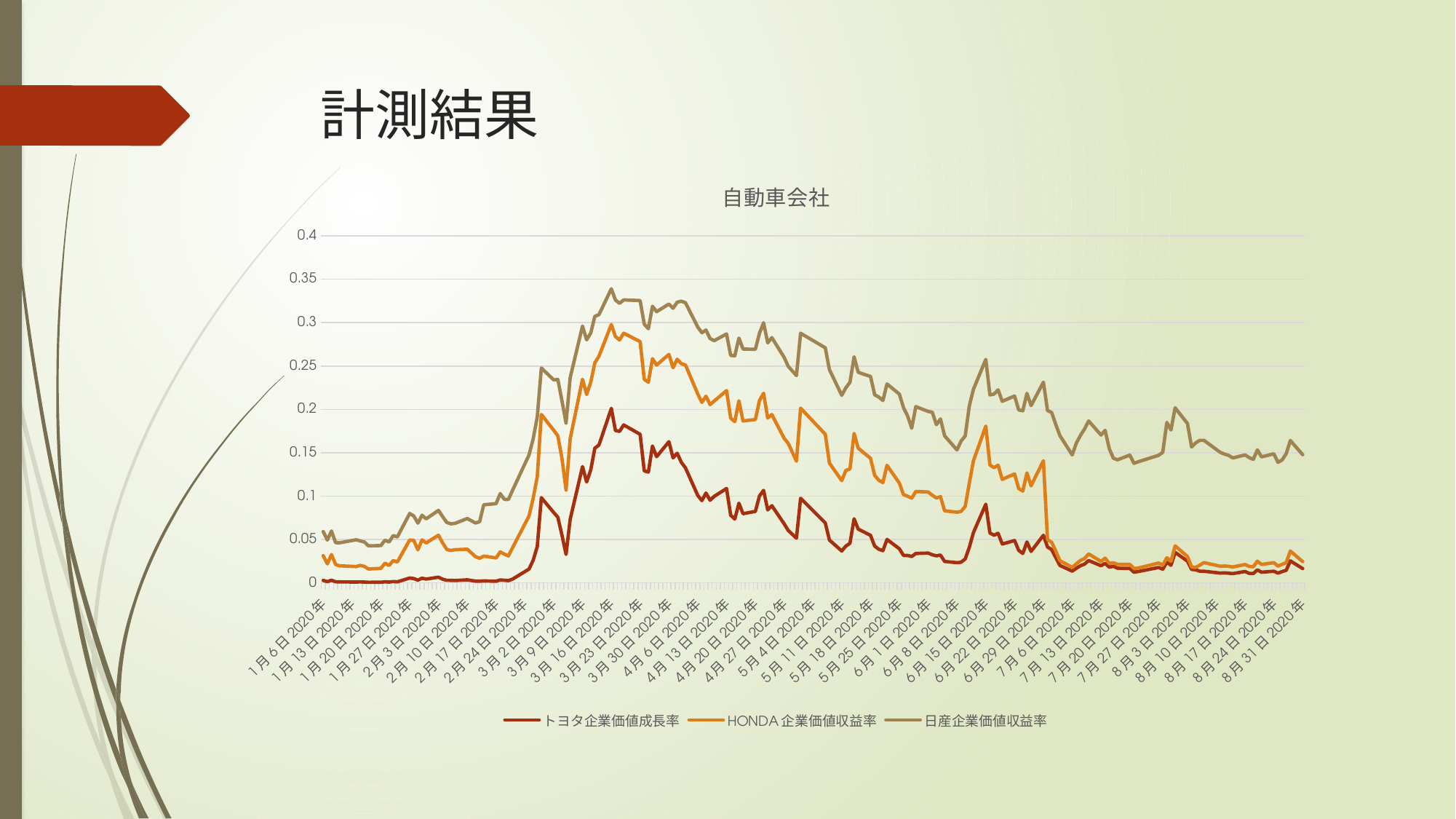

# 計測結果

### Chart: 自動車会社

| Category | トヨタ企業価値成長率 | HONDA企業価値収益率 | 日産企業価値収益率 |
|---|---|---|---|
| 43836 | 0.0028655707769943716 | 0.03143049759164616 | 0.05914760979310072 |
| 43837 | 0.001459954389166457 | 0.021965846295178986 | 0.04934752752463378 |
| 43838 | 0.003108195231228005 | 0.03266614798309627 | 0.05975297681708306 |
| 43839 | 0.0013357178772680214 | 0.02119608398345911 | 0.04641302730824659 |
| 43840 | 0.0011411796451354572 | 0.019696994516431476 | 0.04624852577970616 |
| 43844 | 0.0010143627063090353 | 0.018855520277125802 | 0.049692906407136896 |
| 43845 | 0.0011488033662655727 | 0.02019504503899109 | 0.04838118553033548 |
| 43846 | 0.0009555778699122564 | 0.01899371012444825 | 0.04712143983367874 |
| 43847 | 0.0007219050881948369 | 0.0160164248972461 | 0.04265524772931928 |
| 43850 | 0.0007550728435692362 | 0.016763385432654297 | 0.04309277824365626 |
| 43851 | 0.0012552831036389985 | 0.022647354343690026 | 0.04921136582327817 |
| 43852 | 0.0009899353618590388 | 0.020112441312760042 | 0.04715120037554246 |
| 43853 | 0.0015828351568582383 | 0.025754640463539178 | 0.054553924001811395 |
| 43854 | 0.0012039101679806625 | 0.0240521921234052 | 0.05293552254554958 |
| 43857 | 0.005621744154816878 | 0.04943966369948718 | 0.07997747563411091 |
| 43858 | 0.005007188513401238 | 0.04911386370305557 | 0.07718449822643166 |
| 43859 | 0.003131420221848232 | 0.03810262820794876 | 0.06888620770800068 |
| 43860 | 0.005441660466790445 | 0.04959137912781994 | 0.0779452915075435 |
| 43861 | 0.0044373368354436804 | 0.04606572149256236 | 0.0738328121245779 |
| 43864 | 0.006543551444766222 | 0.054985943245260314 | 0.08354075151202528 |
| 43865 | 0.004305138014949625 | 0.04611984261387033 | 0.0764860257441073 |
| 43866 | 0.003007619840502418 | 0.03866658248623995 | 0.06969675067309451 |
| 43867 | 0.002929779713287125 | 0.037332103005404134 | 0.06809893326452512 |
| 43868 | 0.002728045564622633 | 0.038221900102029215 | 0.0686057935536016 |
| 43871 | 0.003541825057993568 | 0.03888696914855928 | 0.07420565946822741 |
| 43873 | 0.0020784190350227765 | 0.030243033375133316 | 0.069055727640566 |
| 43874 | 0.001986352158875557 | 0.028380883504854106 | 0.07060330879772653 |
| 43875 | 0.002281378349033543 | 0.03091927726319426 | 0.09002257472895979 |
| 43878 | 0.001938317243478167 | 0.02878082085611267 | 0.09132085072878222 |
| 43879 | 0.00345957390224239 | 0.035670278886993714 | 0.10291618931058585 |
| 43880 | 0.0030570549531795063 | 0.03315611315040878 | 0.09631499340710828 |
| 43881 | 0.002645560423825858 | 0.031033172538585983 | 0.09612344169215166 |
| 43882 | 0.004364382939446757 | 0.040519106993316435 | 0.10667533559200092 |
| 43886 | 0.015930853598503953 | 0.07705679132728603 | 0.14746500714725075 |
| 43887 | 0.025988941162274494 | 0.09728810332203795 | 0.16576806732705662 |
| 43888 | 0.04187758966124778 | 0.12229447509663958 | 0.1912360616868625 |
| 43889 | 0.09823024274259955 | 0.19410970844596329 | 0.24767549211353318 |
| 43892 | 0.08105038213113329 | 0.1759382179079435 | 0.23394932121593082 |
| 43893 | 0.0757447491262483 | 0.1695699758152102 | 0.23453584626524554 |
| 43894 | 0.055211270184148335 | 0.14367699609920456 | 0.21005178355063178 |
| 43895 | 0.03284019084342788 | 0.1070636153640998 | 0.18423328351626897 |
| 43896 | 0.07333012377473737 | 0.16611462540938474 | 0.23653823108958985 |
| 43899 | 0.1340153669505162 | 0.2347232227883055 | 0.2959776378802298 |
| 43900 | 0.11626726676171925 | 0.21714324181130618 | 0.2801506201870463 |
| 43901 | 0.13025620139120325 | 0.23133485701678821 | 0.2880429662421723 |
| 43902 | 0.1552501618088979 | 0.25362802331526 | 0.3072420769267711 |
| 43903 | 0.1589359601601556 | 0.26135382704479715 | 0.3091834140899906 |
| 43906 | 0.2012272798293917 | 0.2977734854484133 | 0.33900772851467115 |
| 43907 | 0.17571506865947675 | 0.28395313651711457 | 0.326080826236229 |
| 43908 | 0.17464540378676927 | 0.2799647582817374 | 0.3222152880676762 |
| 43909 | 0.18211370520162873 | 0.2878209228656736 | 0.3261665310824121 |
| 43913 | 0.1712710666684881 | 0.2781129720338969 | 0.3254319743146632 |
| 43914 | 0.12901674830709786 | 0.23466767831737034 | 0.29819676889646274 |
| 43915 | 0.1277209677565201 | 0.23132485614472534 | 0.2929611287835483 |
| 43916 | 0.15774785339385483 | 0.258410013422943 | 0.3188155156214524 |
| 43917 | 0.14541240400174996 | 0.25111858735617143 | 0.31259143813262863 |
| 43920 | 0.162751479254838 | 0.2634057216607537 | 0.3213911782327125 |
| 43921 | 0.1440538897231112 | 0.248046078826623 | 0.3164970019514617 |
| 43922 | 0.1494244425418359 | 0.25779376059413894 | 0.3234762935770612 |
| 43923 | 0.13904279650865736 | 0.2527279237150488 | 0.32468714821676153 |
| 43924 | 0.13266655509095793 | 0.25126223988411733 | 0.32299513628244714 |
| 43927 | 0.1008592503666383 | 0.21782371309613768 | 0.2948968475866812 |
| 43928 | 0.09481263478332674 | 0.20803654330717733 | 0.28838149176015554 |
| 43929 | 0.10358611680158536 | 0.21516784422520735 | 0.2914345272238401 |
| 43930 | 0.09526338760818362 | 0.2054981746454724 | 0.2816208584947394 |
| 43931 | 0.099745383565181 | 0.20963662847621406 | 0.2791937943041657 |
| 43934 | 0.10878036263780966 | 0.22162032970546977 | 0.2869608287292898 |
| 43935 | 0.07801380744614103 | 0.18994892705350555 | 0.26224362591429384 |
| 43936 | 0.07358466157035008 | 0.18591779796929606 | 0.26176947921351246 |
| 43937 | 0.09181346128182329 | 0.20988014991494744 | 0.2821765839814424 |
| 43938 | 0.07971696542472455 | 0.18664035047274166 | 0.26958426402421976 |
| 43941 | 0.0824030933245071 | 0.188349619146291 | 0.26922550764932135 |
| 43942 | 0.10018231801869257 | 0.21020602375658184 | 0.28771772406582763 |
| 43943 | 0.10665613632095103 | 0.21854178147051234 | 0.2998126740709509 |
| 43944 | 0.08414033776603815 | 0.19002067883106277 | 0.2767323407989956 |
| 43945 | 0.08900234805248149 | 0.19402263278170886 | 0.28268549369328333 |
| 43948 | 0.06814855664578136 | 0.16667063160953743 | 0.2599930193114779 |
| 43949 | 0.060430347453285 | 0.16083982785332218 | 0.2495892967692005 |
| 43951 | 0.051536499607463065 | 0.14023365052436687 | 0.23896803722155813 |
| 43952 | 0.09751892275270484 | 0.2014374038705276 | 0.2877551300516604 |
| 43958 | 0.06905515229740197 | 0.1713563203462798 | 0.27096598704961405 |
| 43959 | 0.049425621265368896 | 0.13812006534819632 | 0.24578651997452294 |
| 43962 | 0.036790622676702314 | 0.11783757286416757 | 0.2162650998899517 |
| 43963 | 0.04249799611524196 | 0.1297063651368366 | 0.2249436958780303 |
| 43964 | 0.04559376947700263 | 0.13123900377529238 | 0.2312422570428695 |
| 43965 | 0.07382712540975028 | 0.1722611643558872 | 0.26063198489471817 |
| 43966 | 0.062066227434664875 | 0.15523763222936995 | 0.2427225986108303 |
| 43969 | 0.05478481948587078 | 0.14352674729906345 | 0.23794477072227616 |
| 43970 | 0.04242500609090619 | 0.12394115403418288 | 0.21682682547768015 |
| 43971 | 0.03881160217799066 | 0.11834267741516839 | 0.2141815185179954 |
| 43972 | 0.03710830111088028 | 0.11556948615450059 | 0.2102506862621071 |
| 43973 | 0.05010297127970411 | 0.13548321970909383 | 0.22932358994463353 |
| 43976 | 0.03930312356694053 | 0.11499498049906239 | 0.21759743936615092 |
| 43977 | 0.031697232623840714 | 0.10172428381601573 | 0.20200746251162058 |
| 43978 | 0.031688745782315425 | 0.0998419988822195 | 0.19249828703341068 |
| 43979 | 0.030430400642804882 | 0.09765640295975805 | 0.17831849930962868 |
| 43980 | 0.03391807969762522 | 0.10533255190268864 | 0.20319324081385295 |
| 43983 | 0.0343408670121036 | 0.10476307599355772 | 0.19766249375272496 |
| 43984 | 0.032427074508917964 | 0.10105913832785443 | 0.19669368952251506 |
| 43985 | 0.031214939534171933 | 0.0979410169634765 | 0.1824250232031041 |
| 43986 | 0.0320201659914622 | 0.09946736966293514 | 0.18897091207784056 |
| 43987 | 0.024735672140925286 | 0.08307086079806773 | 0.16955614659495064 |
| 43990 | 0.023325654320881482 | 0.08149598760437414 | 0.1532003855654655 |
| 43991 | 0.02386840772830053 | 0.08237544830146462 | 0.16356944549496702 |
| 43992 | 0.027597762276520724 | 0.08811342988949118 | 0.16935724953219516 |
| 43993 | 0.04103331356932779 | 0.11503562009979747 | 0.20406709585040078 |
| 43994 | 0.05807048845124594 | 0.1407687515983921 | 0.22318598100777895 |
| 43997 | 0.09064383317967058 | 0.18071609349396675 | 0.25759473780949976 |
| 43998 | 0.05749699884968245 | 0.13587570083938322 | 0.21664974285514232 |
| 43999 | 0.0549698438255545 | 0.1328325617891876 | 0.21764823770818162 |
| 44000 | 0.05717153919039291 | 0.13560530948038663 | 0.222511829434285 |
| 44001 | 0.04481049201860317 | 0.11925364744797212 | 0.2093529388744693 |
| 44004 | 0.04886746759702725 | 0.12561273992573335 | 0.21542888292146736 |
| 44005 | 0.03747320594227709 | 0.10873484588454549 | 0.1993373568408201 |
| 44006 | 0.03389456814072749 | 0.10578499852734334 | 0.1984191055278791 |
| 44007 | 0.04722754830651331 | 0.12677506672157057 | 0.21850382376662675 |
| 44008 | 0.036303113747221755 | 0.11188230201113625 | 0.20437738561801436 |
| 44011 | 0.05487120778783243 | 0.14077803980216702 | 0.23138331858194416 |
| 44012 | 0.041276674739581874 | 0.049760422997511405 | 0.19859587510884488 |
| 44013 | 0.038412504285361505 | 0.04690359955085925 | 0.19649646705979054 |
| 44014 | 0.02924070760486471 | 0.03674567146361179 | 0.18277484063112648 |
| 44015 | 0.020137562808167937 | 0.02565267718886003 | 0.16984446449834933 |
| 44018 | 0.013563336855343052 | 0.017924165520920722 | 0.14744814622473323 |
| 44019 | 0.016885116100400145 | 0.021979860993380982 | 0.16118446274416487 |
| 44020 | 0.019731427775121105 | 0.025827928115254438 | 0.17005099296658097 |
| 44021 | 0.021738701161419075 | 0.028180566225819798 | 0.17750798165801607 |
| 44022 | 0.025772498355377767 | 0.03337817146529818 | 0.1866564590729307 |
| 44025 | 0.01978204104885633 | 0.02472177000793301 | 0.17042515284005655 |
| 44026 | 0.022576518855609903 | 0.028527471113169025 | 0.17587018191946377 |
| 44027 | 0.018191689523705316 | 0.022507405619428305 | 0.1547418390122279 |
| 44028 | 0.01913905949810479 | 0.023219691017052912 | 0.14372042425389683 |
| 44029 | 0.016926585908508558 | 0.021442535977587187 | 0.1418449171046989 |
| 44032 | 0.01667098911172516 | 0.02135136536221916 | 0.14729116529736536 |
| 44033 | 0.012323422848580328 | 0.016621336760171728 | 0.1377839337304822 |
| 44034 | 0.013110597286614378 | 0.01707205180205676 | 0.13953205321959486 |
| 44039 | 0.017761618290541695 | 0.022898280583238118 | 0.14708449263254364 |
| 44040 | 0.01575957912837795 | 0.02057691338812877 | 0.15055606729896479 |
| 44041 | 0.023809247174603112 | 0.028939903343510966 | 0.18495668669490853 |
| 44042 | 0.020341532731379036 | 0.024898518437534815 | 0.17628076391167777 |
| 44043 | 0.035197816204604375 | 0.04273253839356733 | 0.2018027838328601 |
| 44046 | 0.02509254905482377 | 0.030439580988046742 | 0.18377740163324494 |
| 44047 | 0.015555266265845297 | 0.018420583557413498 | 0.15661757082272054 |
| 44048 | 0.015198766974270549 | 0.017869991928333568 | 0.16135364616130904 |
| 44049 | 0.013446267701451102 | 0.02044980058846527 | 0.1643548311254817 |
| 44050 | 0.01343886784346691 | 0.023395475912599027 | 0.16437401897378104 |
| 44054 | 0.011334416483540069 | 0.01920237052209285 | 0.15031795466572487 |
| 44055 | 0.011587739027124781 | 0.019429759098900032 | 0.14846949155579145 |
| 44056 | 0.011232346009259741 | 0.019088154674647858 | 0.1470203288123987 |
| 44057 | 0.010726385991675056 | 0.018354885413554324 | 0.14400747815364398 |
| 44060 | 0.013157656361854042 | 0.021174032757223085 | 0.14744269592576364 |
| 44061 | 0.010949419886479364 | 0.019017567707804533 | 0.14438627864656908 |
| 44062 | 0.01080518780656625 | 0.018676730892873562 | 0.142298973750745 |
| 44063 | 0.015051641764904046 | 0.025024000492056515 | 0.15334183504418036 |
| 44064 | 0.012321307884137017 | 0.021289294246870264 | 0.14522151399195113 |
| 44067 | 0.013472109822391116 | 0.023314720037151924 | 0.14872948003331632 |
| 44068 | 0.01127255641182453 | 0.019330703449824887 | 0.13891789168472496 |
| 44069 | 0.013063976916112024 | 0.021398097498824358 | 0.14167317495174672 |
| 44070 | 0.01451907715424257 | 0.023348346992719368 | 0.14893428219485347 |
| 44071 | 0.0254000260416629 | 0.03666934478049987 | 0.164086655959476 |
| 44074 | 0.01653052389632219 | 0.024555719187759992 | 0.1477737150508989 |